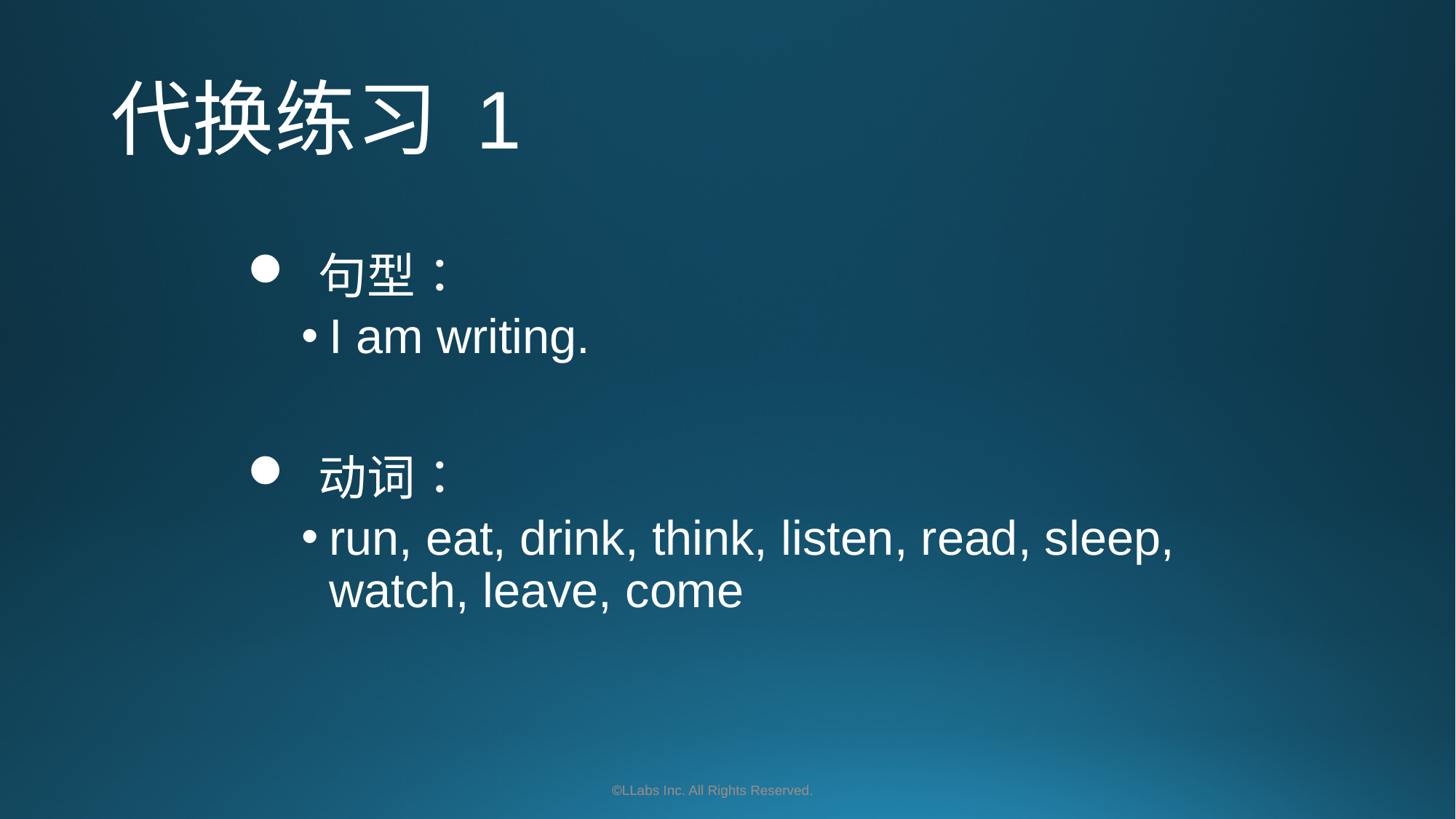

# 代换练习 1
 句型：
I am writing.

 动词：
run, eat, drink, think, listen, read, sleep, watch, leave, come